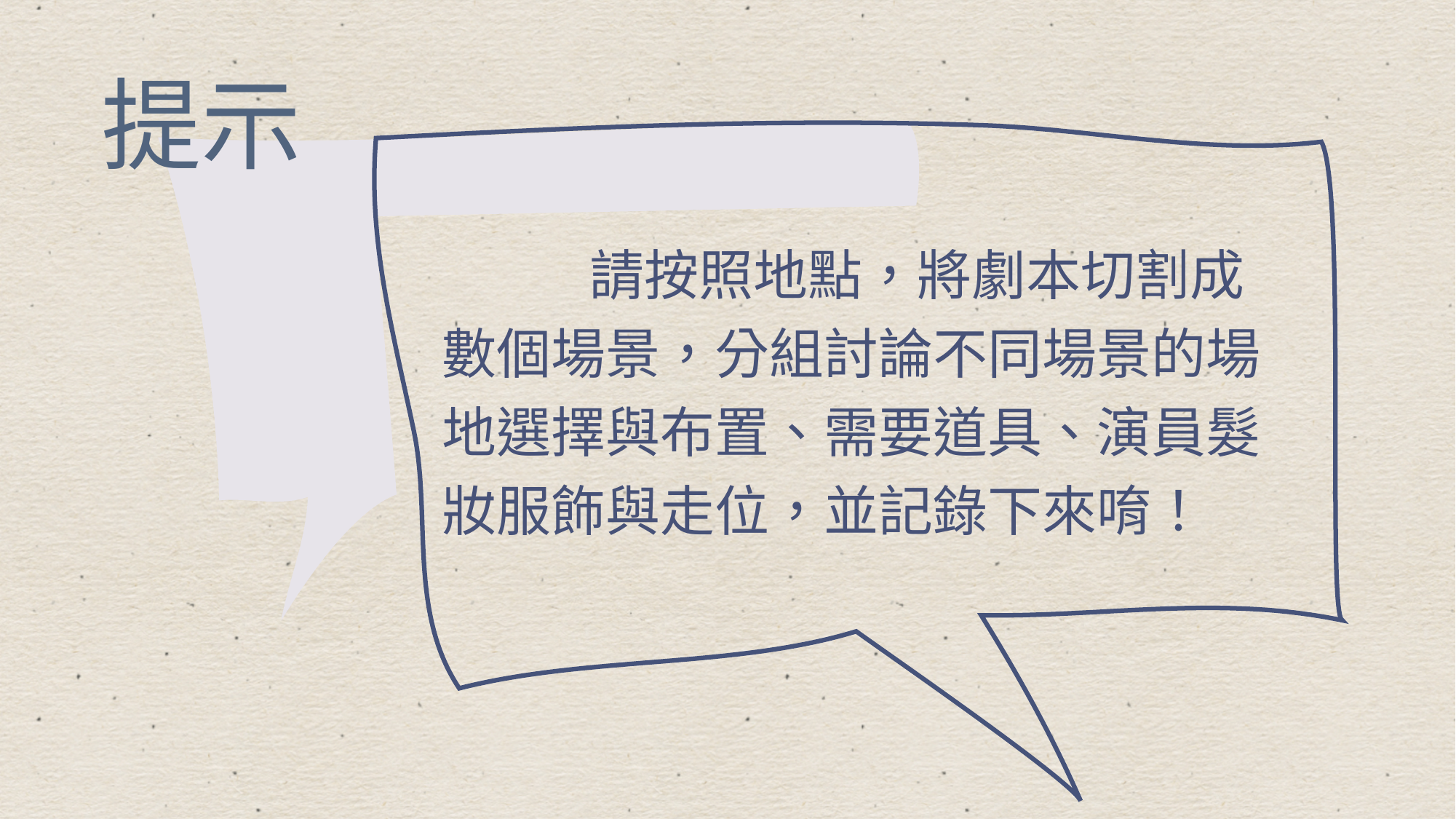

提示

           請按照地點，將劇本切割成數個場景，分組討論不同場景的場地選擇與布置、需要道具、演員髮妝服飾與走位，並記錄下來唷！